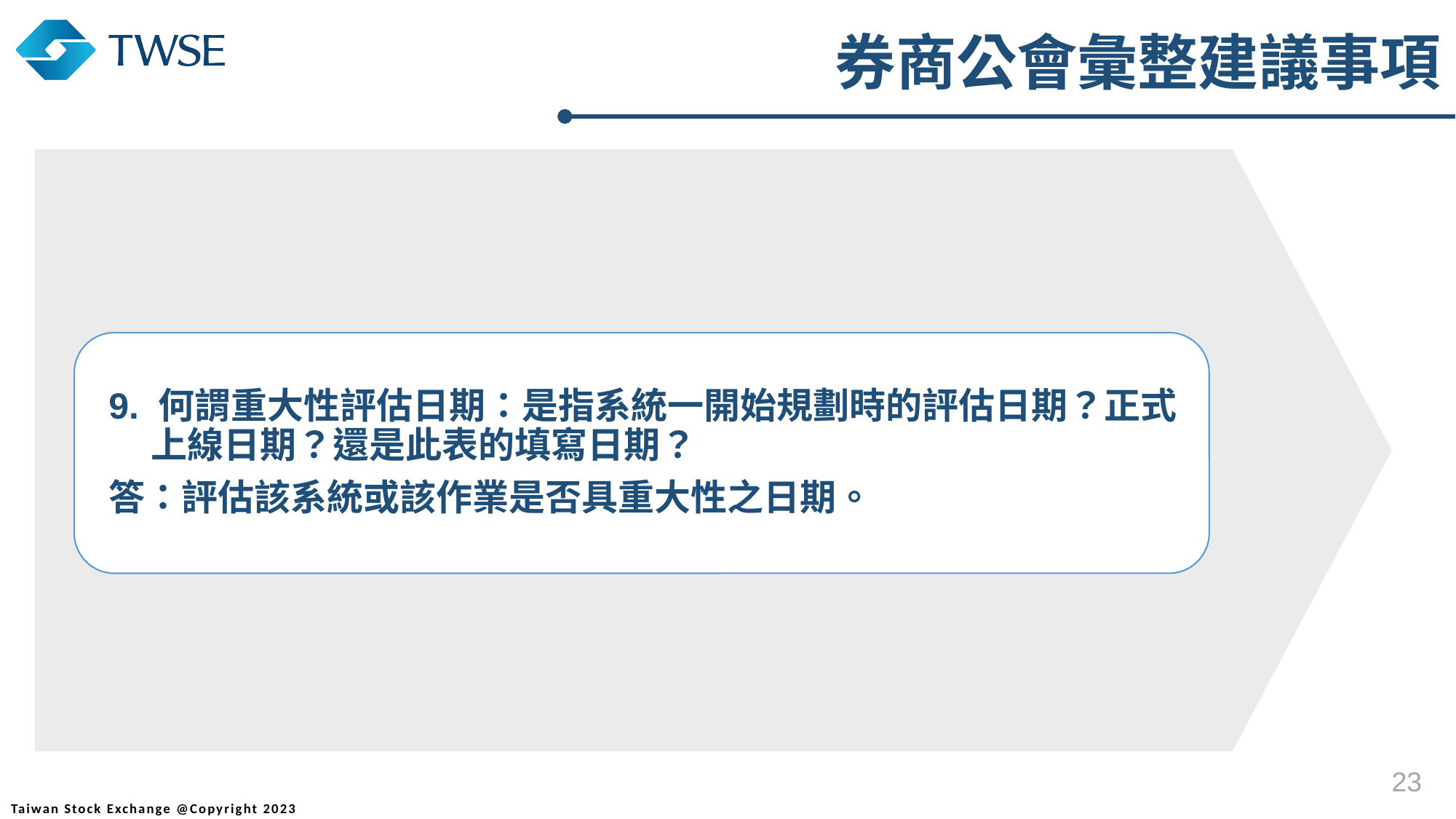

券商公會彙整建議事項

9. 何謂重大性評估日期：是指系統一開始規劃時的評估日期？正式上線日期？還是此表的填寫日期？
答：評估該系統或該作業是否具重大性之日期。
23